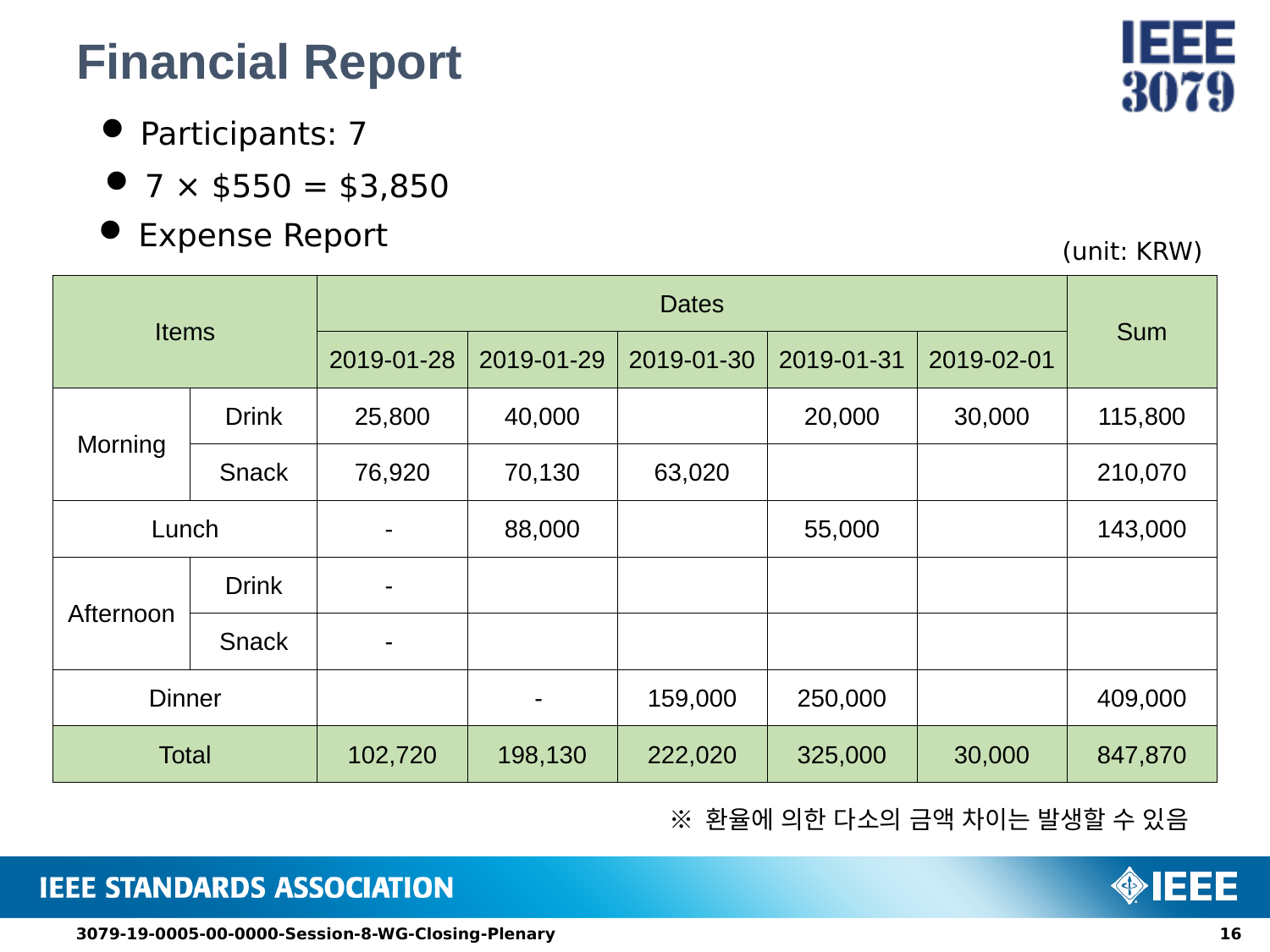

# Financial Report
Participants: 7
7 × $550 = $3,850
Expense Report
(unit: KRW)
| Items |  | Dates |  |  |  |  | Sum |
| --- | --- | --- | --- | --- | --- | --- | --- |
|  |  | 2019-01-28 | 2019-01-29 | 2019-01-30 | 2019-01-31 | 2019-02-01 |  |
| Morning | Drink | 25,800 | 40,000 |  | 20,000 | 30,000 | 115,800 |
|  | Snack | 76,920 | 70,130 | 63,020 |  |  | 210,070 |
| Lunch |  | - | 88,000 |  | 55,000 |  | 143,000 |
| Afternoon | Drink | - |  |  |  |  |  |
|  | Snack | - |  |  |  |  |  |
| Dinner |  |  | - | 159,000 | 250,000 |  | 409,000 |
| Total |  | 102,720 | 198,130 | 222,020 | 325,000 | 30,000 | 847,870 |
※ 환율에 의한 다소의 금액 차이는 발생할 수 있음
3079-19-0005-00-0000-Session-8-WG-Closing-Plenary
16